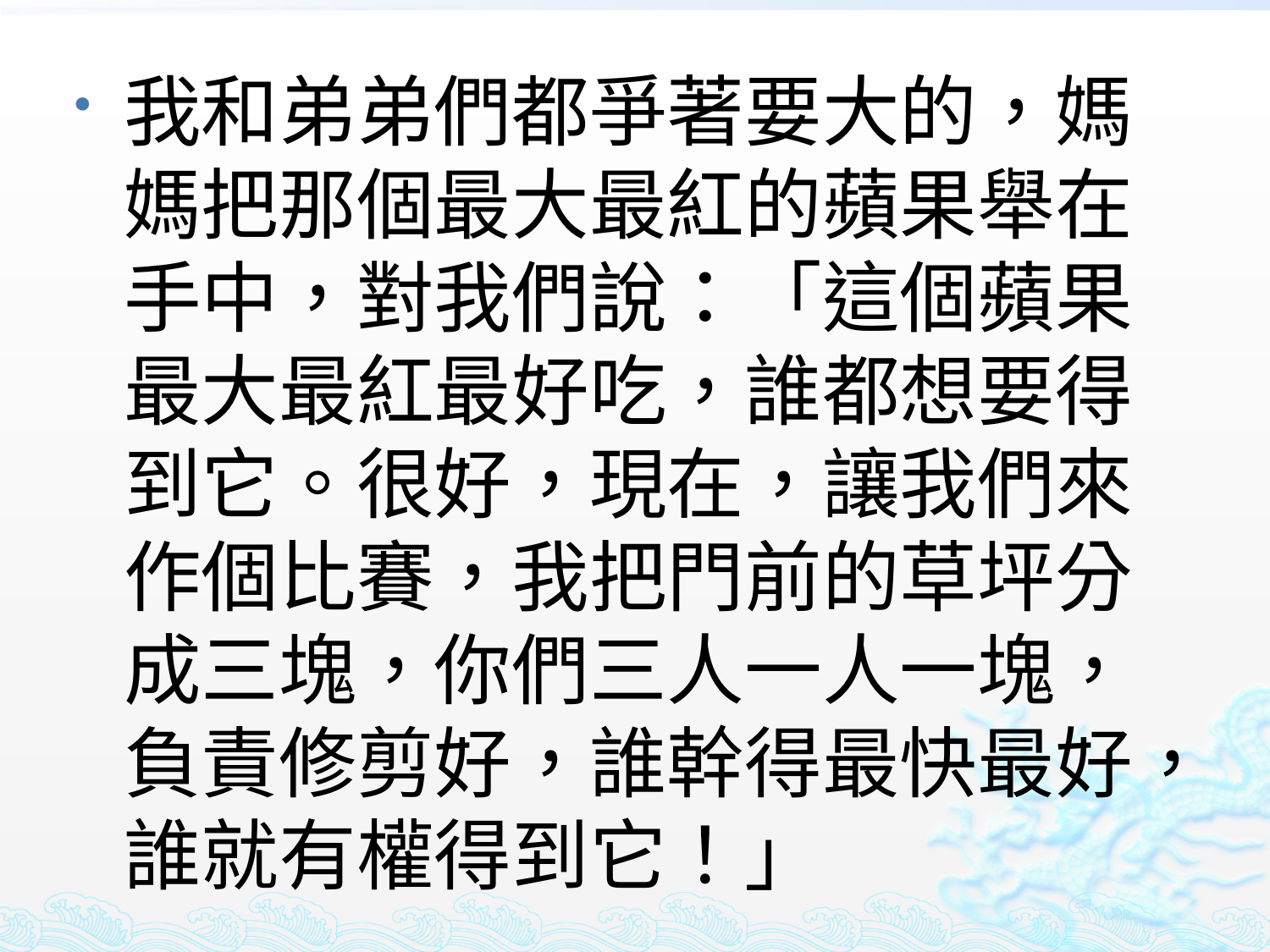

我和弟弟們都爭著要大的，媽媽把那個最大最紅的蘋果舉在手中，對我們說：「這個蘋果最大最紅最好吃，誰都想要得到它。很好，現在，讓我們來作個比賽，我把門前的草坪分成三塊，你們三人一人一塊，負責修剪好，誰幹得最快最好，誰就有權得到它！」